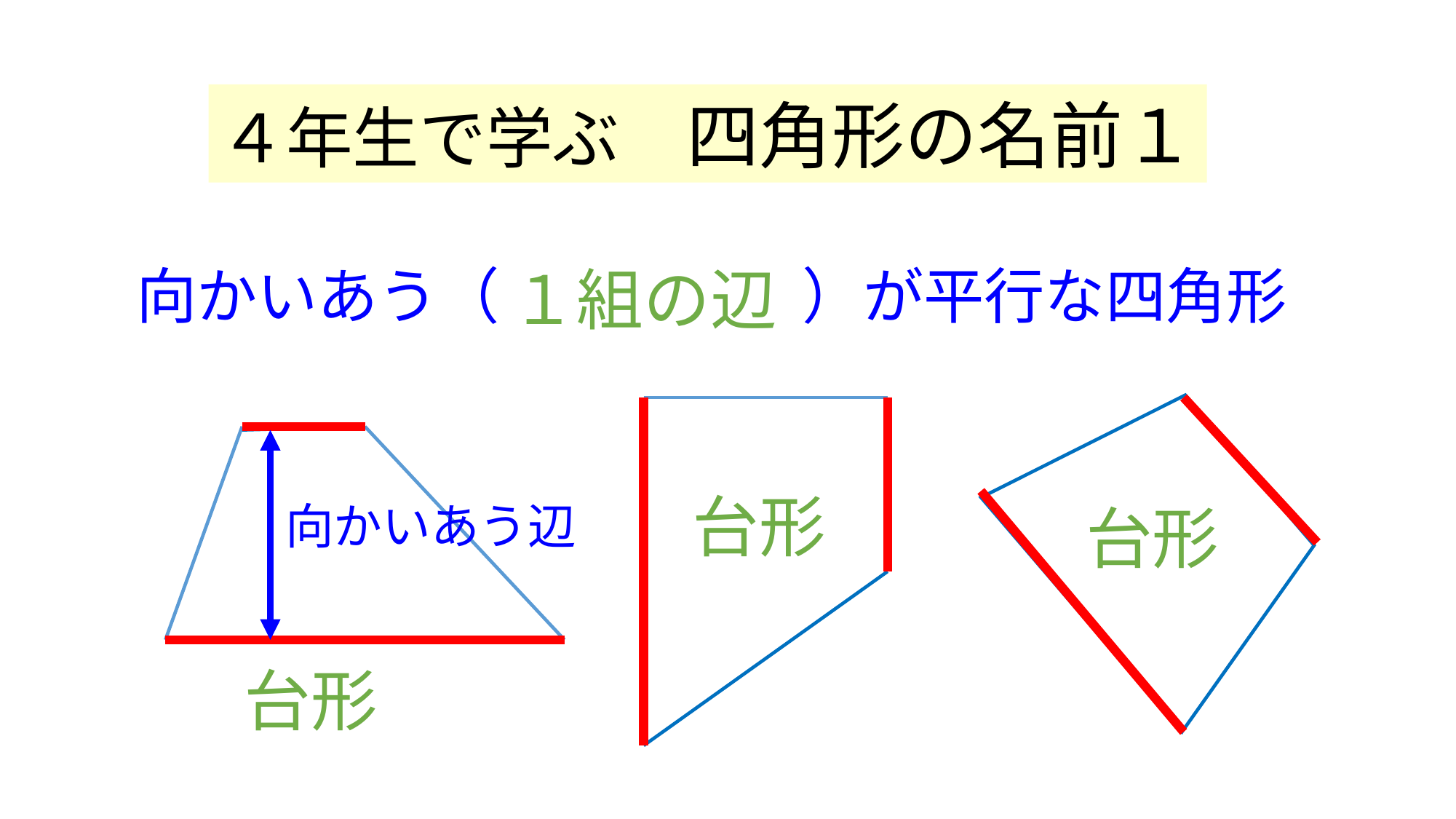

４年生で学ぶ　四角形の名前１
向かいあう（　　　　　）が平行な四角形
１組の辺

台形
向かいあう辺
台形
台形